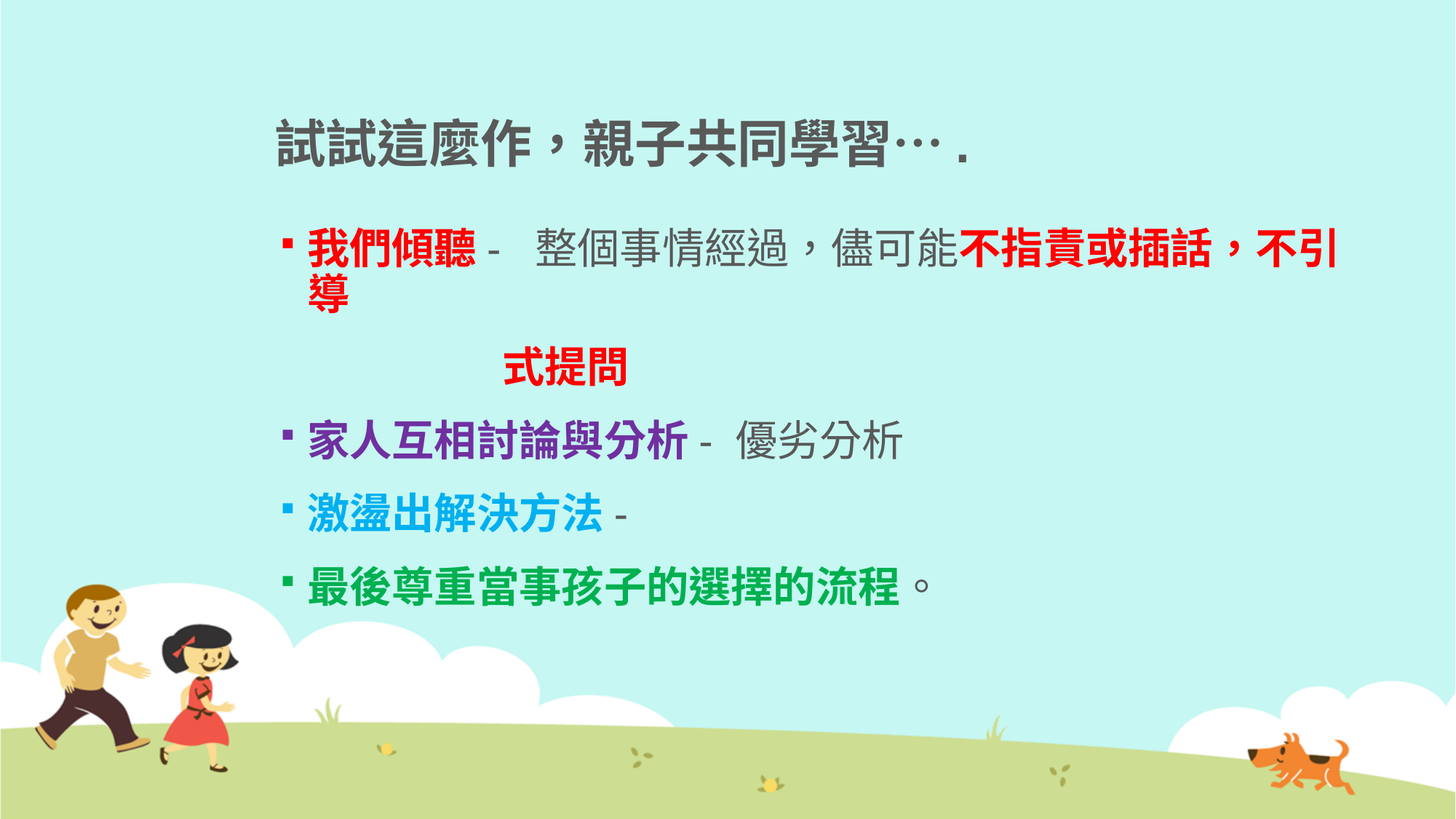

# 試試這麼作，親子共同學習….
我們傾聽-  整個事情經過，儘可能不指責或插話，不引導
                      式提問
家人互相討論與分析- 優劣分析
激盪出解決方法-
最後尊重當事孩子的選擇的流程。